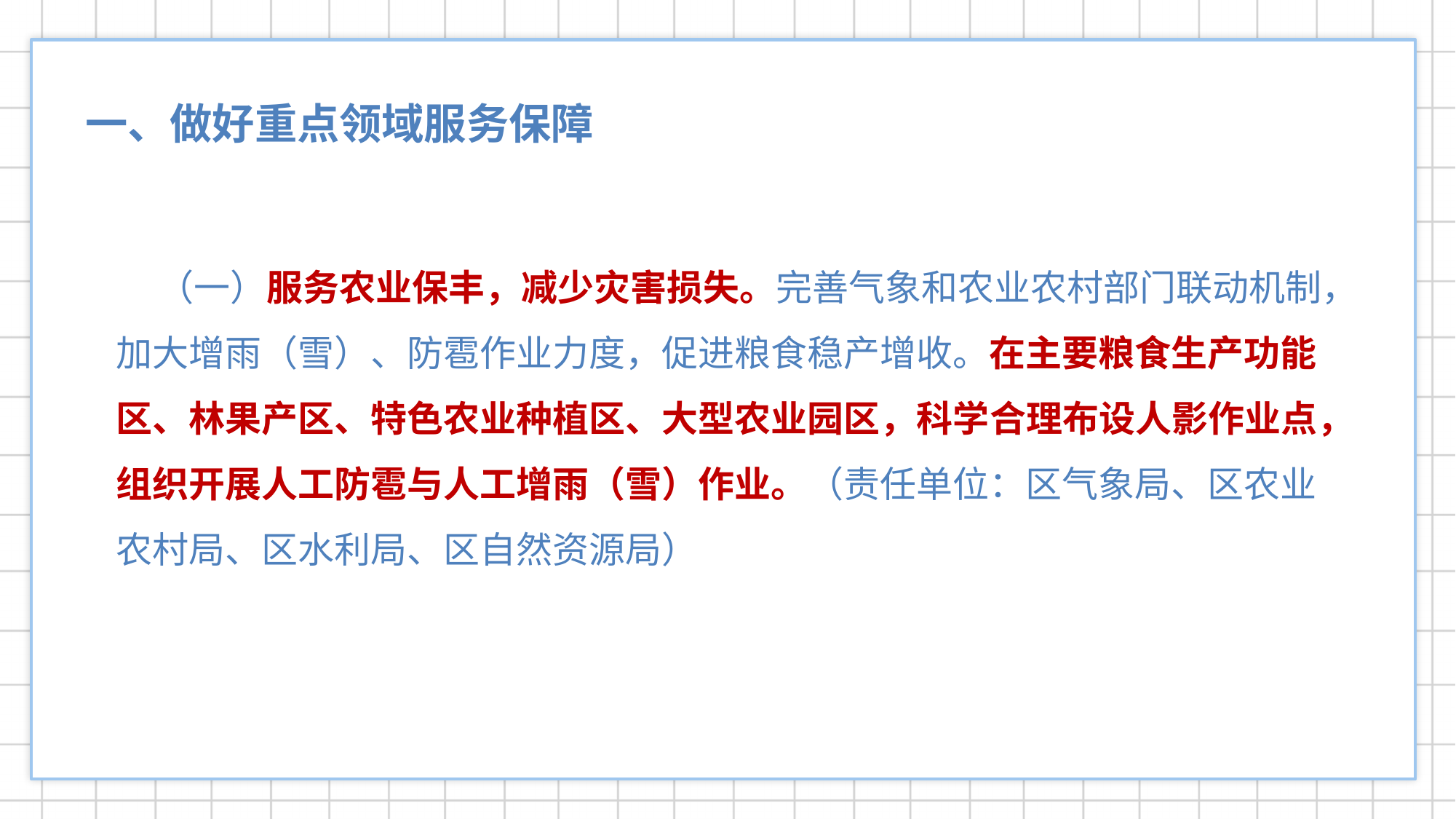

一、做好重点领域服务保障
    （一）服务农业保丰，减少灾害损失。完善气象和农业农村部门联动机制，加大增雨（雪）、防雹作业力度，促进粮食稳产增收。在主要粮食生产功能区、林果产区、特色农业种植区、大型农业园区，科学合理布设人影作业点，组织开展人工防雹与人工增雨（雪）作业。（责任单位：区气象局、区农业农村局、区水利局、区自然资源局）